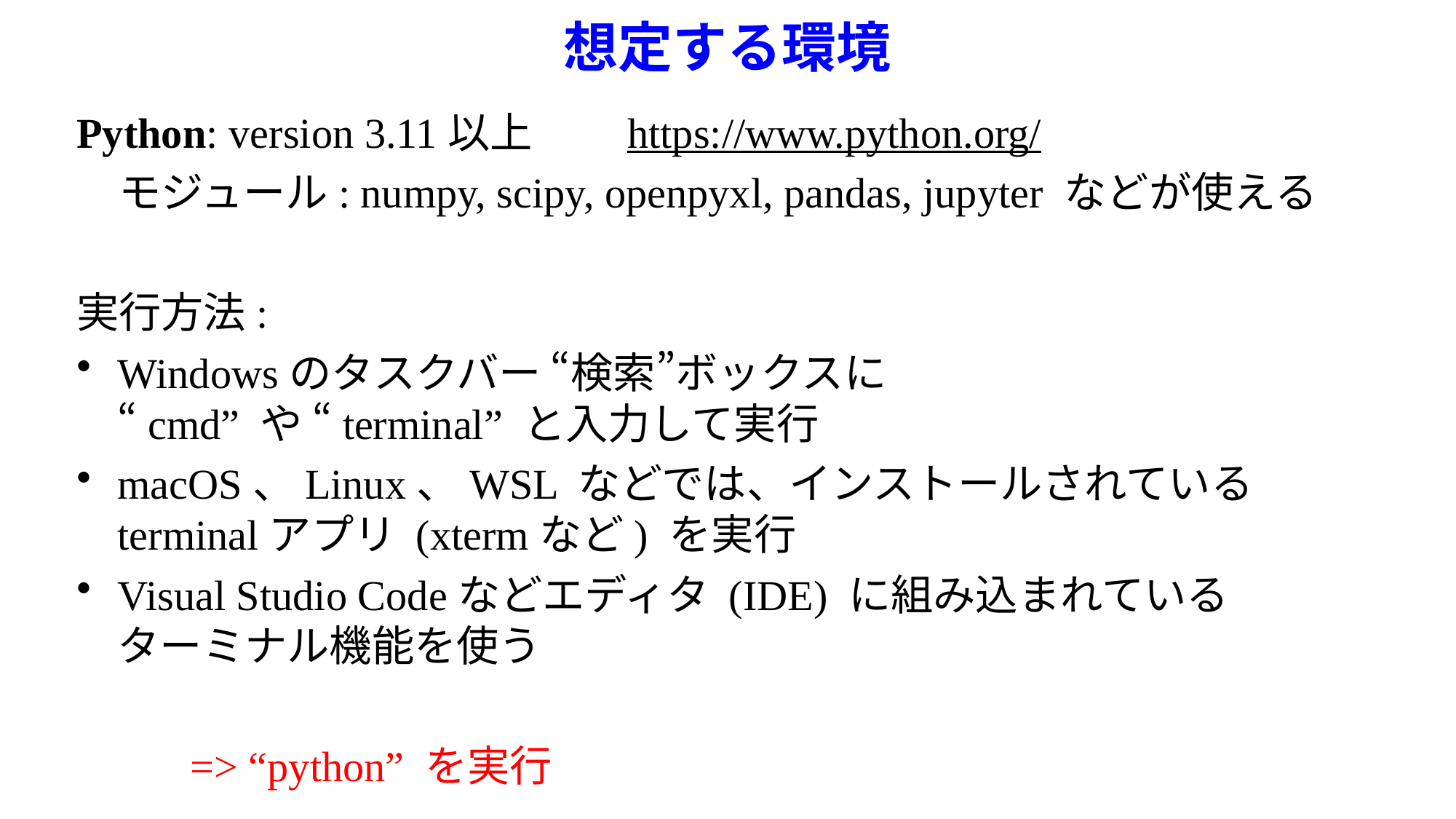

# 想定する環境
Python: version 3.11以上　　https://www.python.org/
　モジュール: numpy, scipy, openpyxl, pandas, jupyter などが使える

実行方法:
Windowsのタスクバー “検索”ボックスに
“cmd” や “terminal” と入力して実行
macOS、Linux、WSL などでは、インストールされている
terminalアプリ (xtermなど) を実行
Visual Studio Codeなどエディタ (IDE) に組み込まれている
ターミナル機能を使う

　　  => “python” を実行